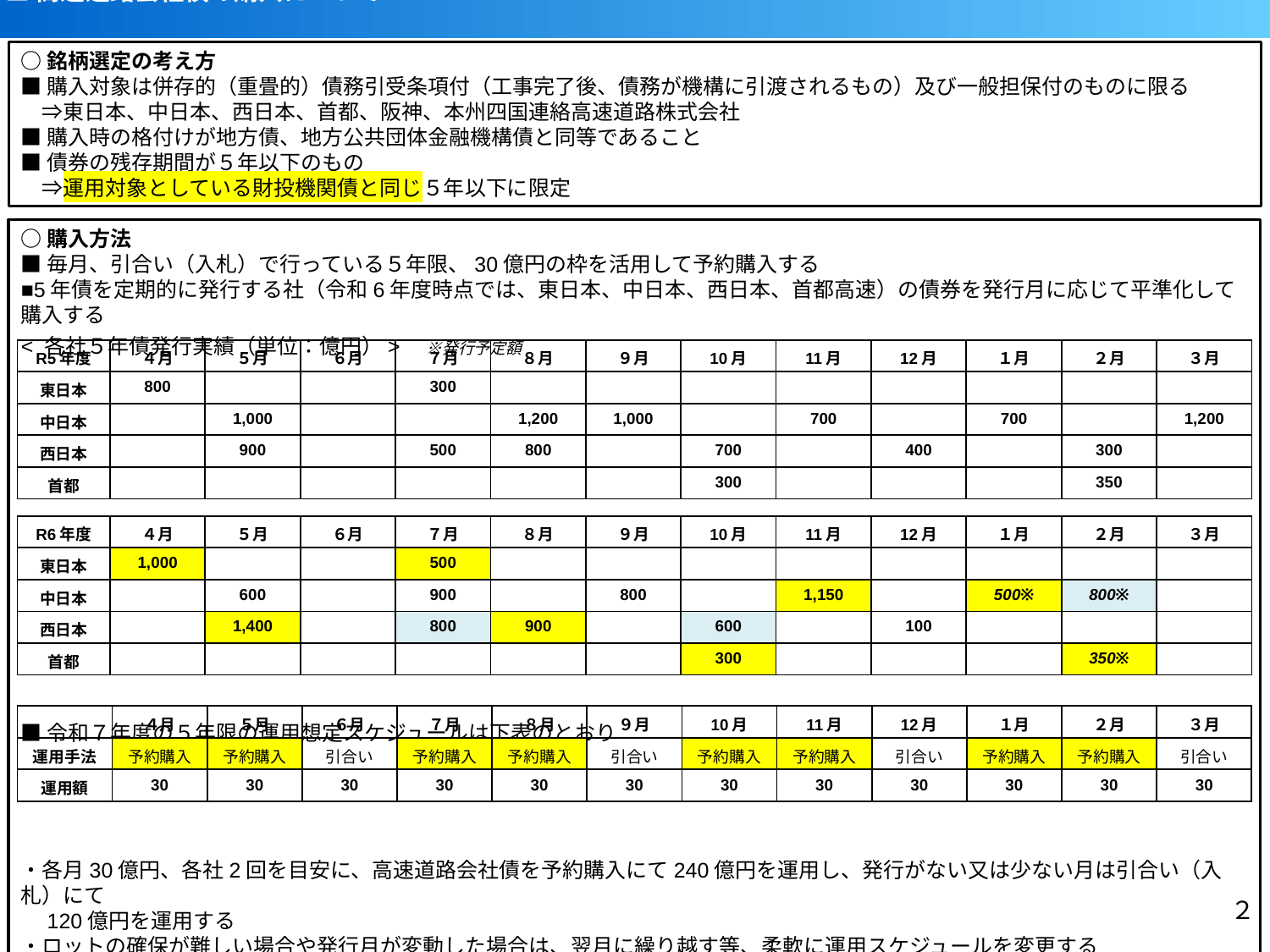

■高速道路会社債の購入について
○銘柄選定の考え方
■購入対象は併存的（重畳的）債務引受条項付（工事完了後、債務が機構に引渡されるもの）及び一般担保付のものに限る
　⇒東日本、中日本、西日本、首都、阪神、本州四国連絡高速道路株式会社
■購入時の格付けが地方債、地方公共団体金融機構債と同等であること
■債券の残存期間が５年以下のもの
　⇒運用対象としている財投機関債と同じ５年以下に限定
○購入方法
■毎月、引合い（入札）で行っている５年限、30億円の枠を活用して予約購入する
■5年債を定期的に発行する社（令和6年度時点では、東日本、中日本、西日本、首都高速）の債券を発行月に応じて平準化して購入する

< 各社５年債発行実績（単位：億円）>　※発行予定額

■令和７年度の５年限の運用想定スケジュールは下表のとおり

・各月30億円、各社2回を目安に、高速道路会社債を予約購入にて240億円を運用し、発行がない又は少ない月は引合い（入札）にて
　120億円を運用する
・ロットの確保が難しい場合や発行月が変動した場合は、翌月に繰り越す等、柔軟に運用スケジュールを変更する
| R5年度 | ４月 | ５月 | ６月 | ７月 | ８月 | ９月 | 10月 | 11月 | 12月 | １月 | ２月 | ３月 |
| --- | --- | --- | --- | --- | --- | --- | --- | --- | --- | --- | --- | --- |
| 東日本 | 800 |  |  | 300 |  |  |  |  |  |  |  |  |
| 中日本 |  | 1,000 |  |  | 1,200 | 1,000 |  | 700 |  | 700 |  | 1,200 |
| 西日本 |  | 900 |  | 500 | 800 |  | 700 |  | 400 |  | 300 |  |
| 首都 |  |  |  |  |  |  | 300 |  |  |  | 350 |  |
| R6年度 | ４月 | ５月 | ６月 | ７月 | ８月 | ９月 | 10月 | 11月 | 12月 | １月 | ２月 | ３月 |
| --- | --- | --- | --- | --- | --- | --- | --- | --- | --- | --- | --- | --- |
| 東日本 | 1,000 |  |  | 500 |  |  |  |  |  |  |  |  |
| 中日本 |  | 600 |  | 900 |  | 800 |  | 1,150 |  | 500※ | 800※ |  |
| 西日本 |  | 1,400 |  | 800 | 900 |  | 600 |  | 100 |  |  |  |
| 首都 |  |  |  |  |  |  | 300 |  |  |  | 350※ |  |
|  | ４月 | ５月 | ６月 | ７月 | ８月 | ９月 | 10月 | 11月 | 12月 | １月 | ２月 | ３月 |
| --- | --- | --- | --- | --- | --- | --- | --- | --- | --- | --- | --- | --- |
| 運用手法 | 予約購入 | 予約購入 | 引合い | 予約購入 | 予約購入 | 引合い | 予約購入 | 予約購入 | 引合い | 予約購入 | 予約購入 | 引合い |
| 運用額 | 30 | 30 | 30 | 30 | 30 | 30 | 30 | 30 | 30 | 30 | 30 | 30 |
２